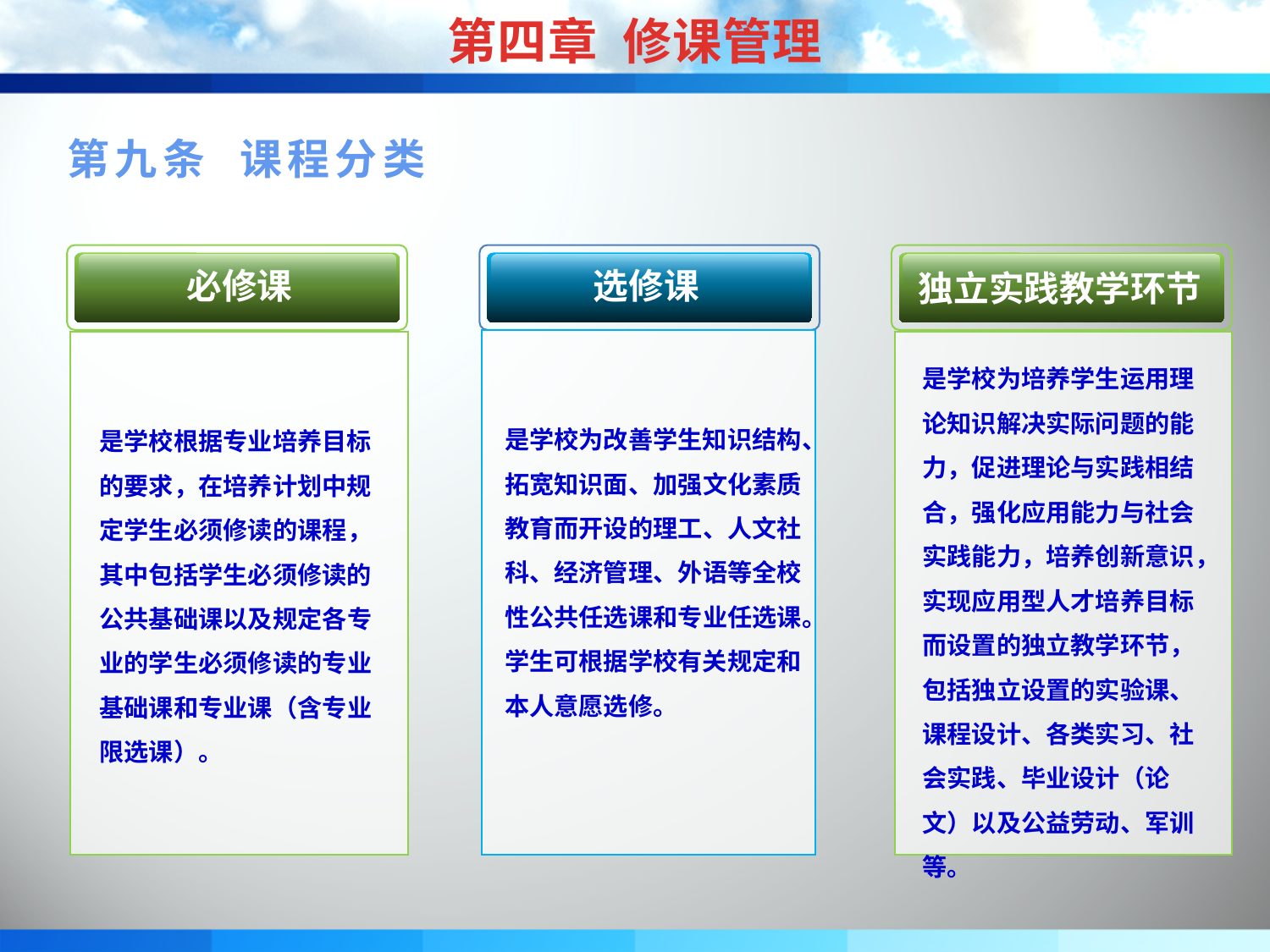

第四章  修课管理
第九条  课程分类

必修课
选修课
独立实践教学环节
是学校为培养学生运用理论知识解决实际问题的能力，促进理论与实践相结合，强化应用能力与社会实践能力，培养创新意识，实现应用型人才培养目标而设置的独立教学环节，包括独立设置的实验课、课程设计、各类实习、社会实践、毕业设计（论文）以及公益劳动、军训等。
是学校为改善学生知识结构、拓宽知识面、加强文化素质教育而开设的理工、人文社科、经济管理、外语等全校性公共任选课和专业任选课。学生可根据学校有关规定和本人意愿选修。
是学校根据专业培养目标的要求，在培养计划中规定学生必须修读的课程，其中包括学生必须修读的公共基础课以及规定各专业的学生必须修读的专业基础课和专业课（含专业限选课）。